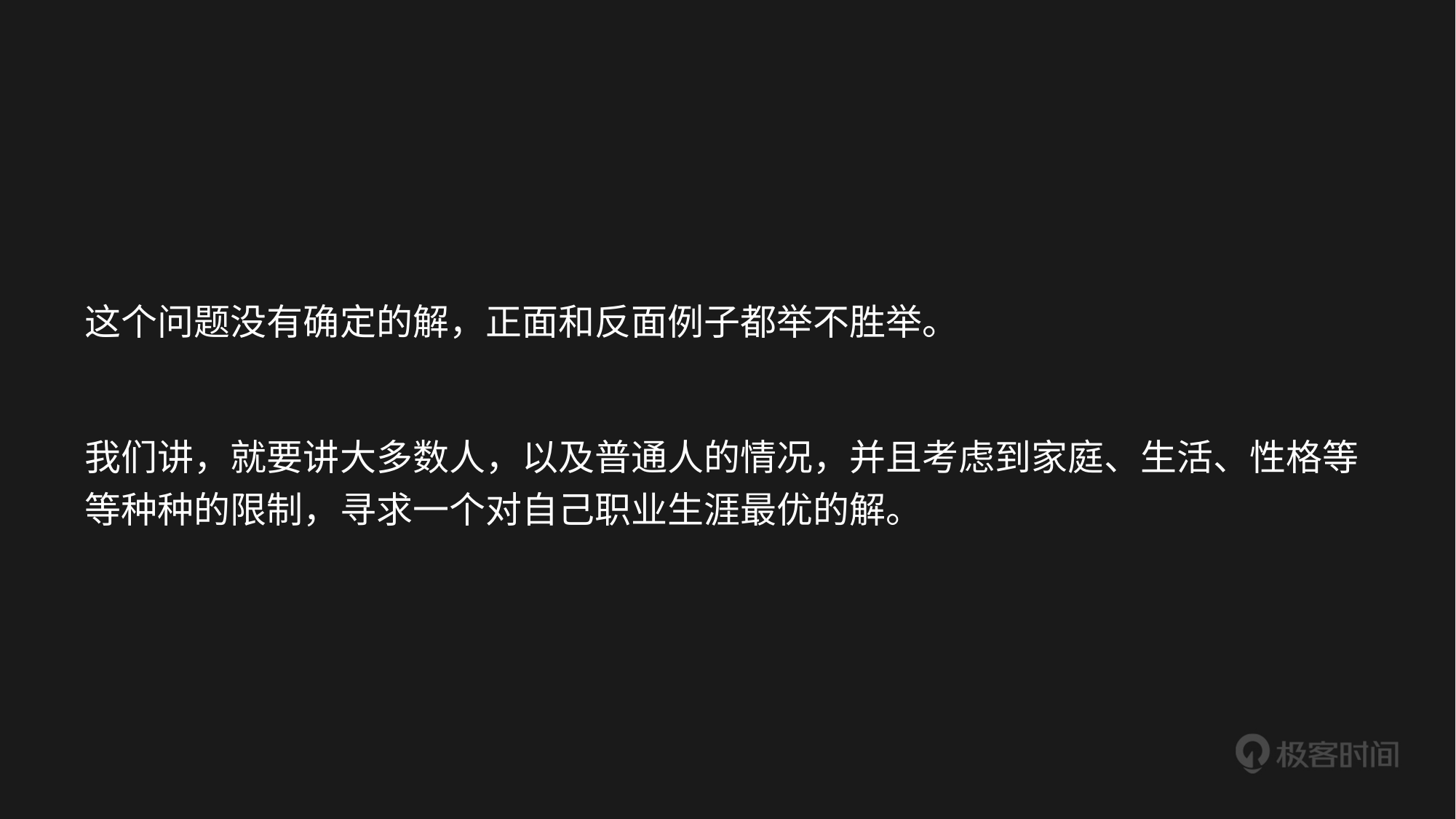

这个问题没有确定的解，正面和反面例子都举不胜举。

我们讲，就要讲大多数人，以及普通人的情况，并且考虑到家庭、生活、性格等等种种的限制，寻求一个对自己职业生涯最优的解。